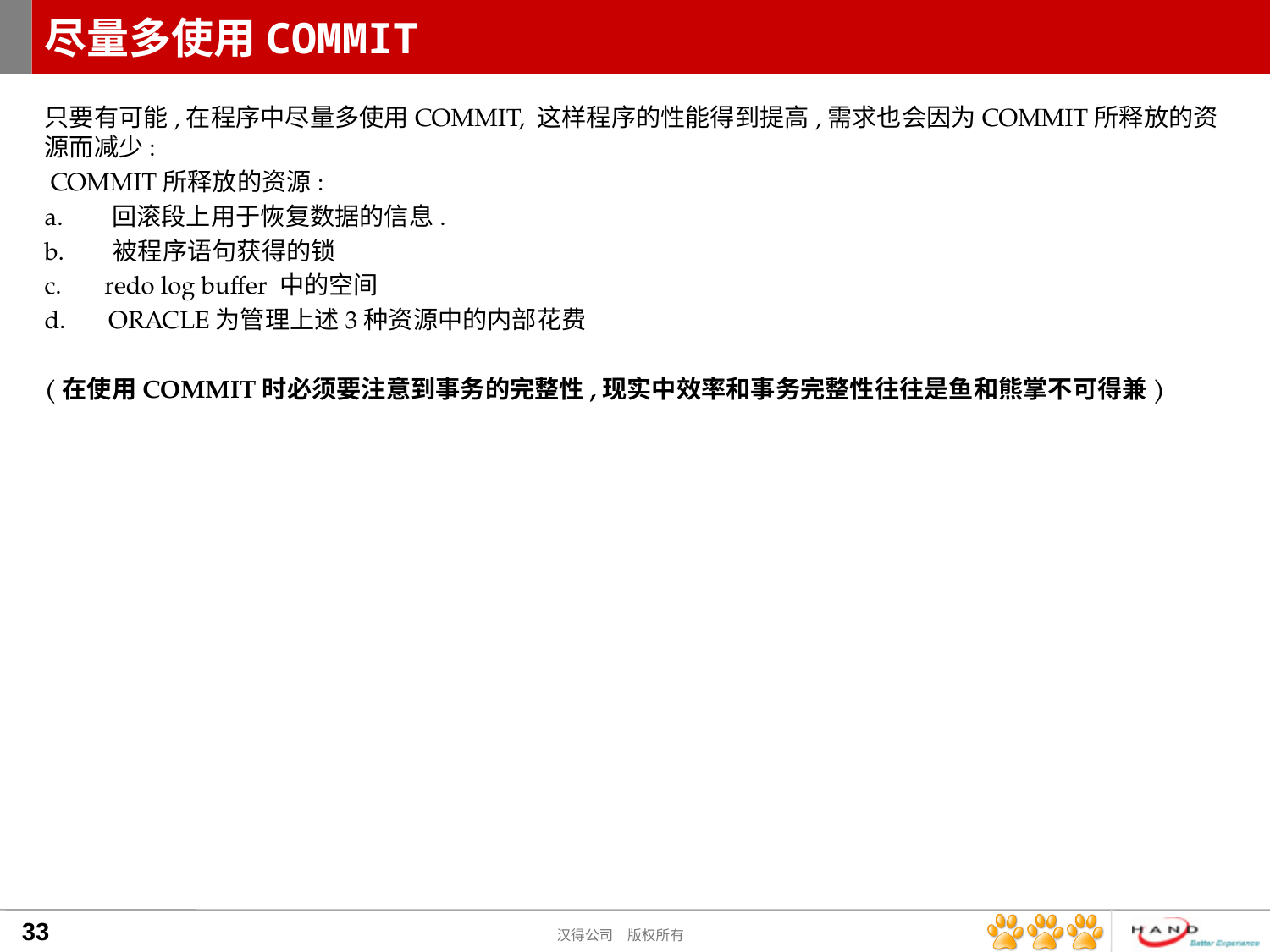

# 尽量多使用COMMIT
只要有可能,在程序中尽量多使用COMMIT, 这样程序的性能得到提高,需求也会因为COMMIT所释放的资源而减少:
 COMMIT所释放的资源:
a.       回滚段上用于恢复数据的信息.
b.       被程序语句获得的锁
c.       redo log buffer 中的空间
d.       ORACLE为管理上述3种资源中的内部花费

(在使用COMMIT时必须要注意到事务的完整性,现实中效率和事务完整性往往是鱼和熊掌不可得兼)

33